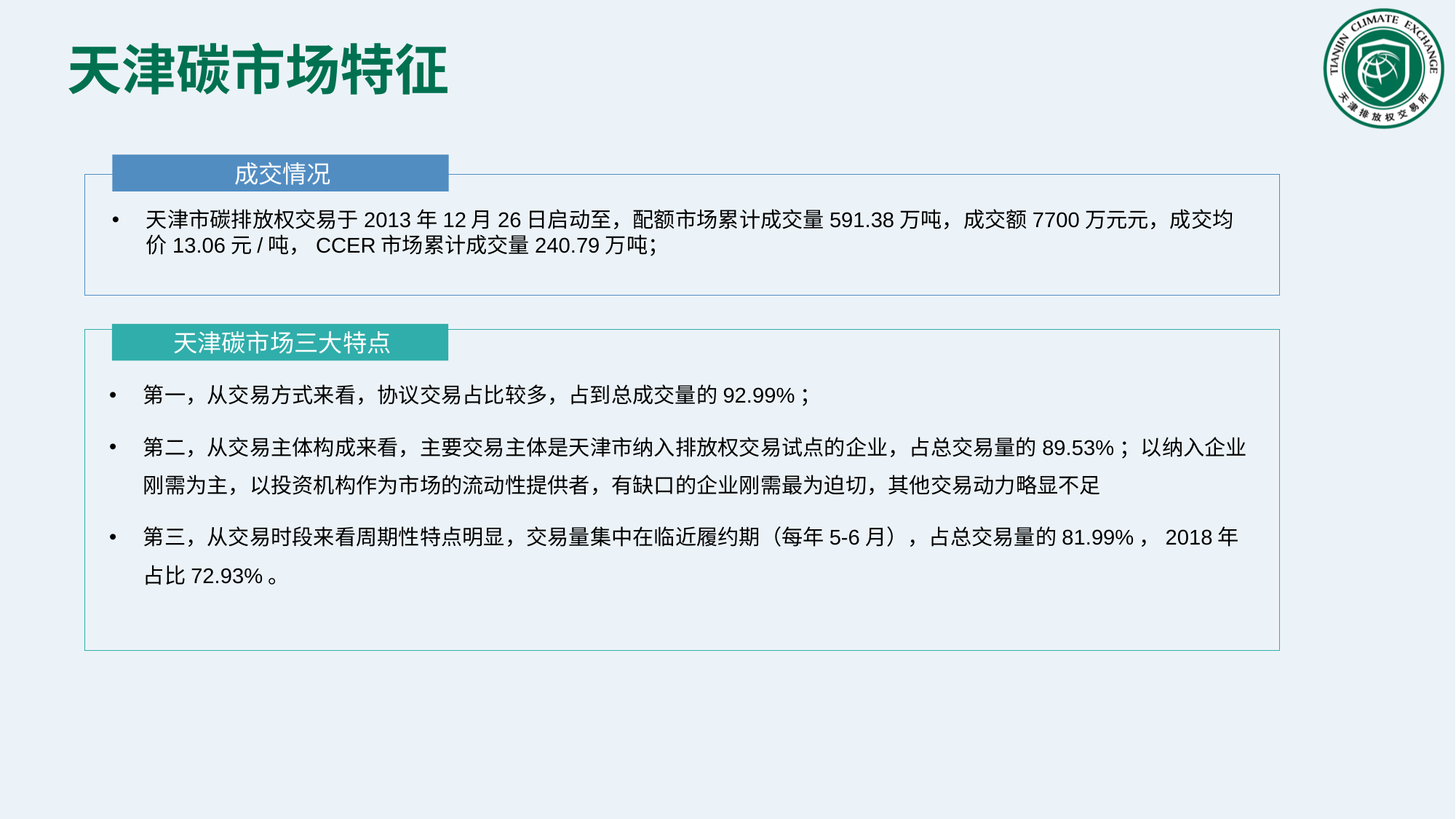

# 天津碳市场特征
成交情况

天津市碳排放权交易于2013年12月26日启动至，配额市场累计成交量591.38万吨，成交额7700万元元，成交均价13.06元/吨，CCER市场累计成交量240.79万吨；
天津碳市场三大特点

第一，从交易方式来看，协议交易占比较多，占到总成交量的92.99%；
第二，从交易主体构成来看，主要交易主体是天津市纳入排放权交易试点的企业，占总交易量的89.53%；以纳入企业刚需为主，以投资机构作为市场的流动性提供者，有缺口的企业刚需最为迫切，其他交易动力略显不足
第三，从交易时段来看周期性特点明显，交易量集中在临近履约期（每年5-6月），占总交易量的81.99%，2018年占比72.93%。